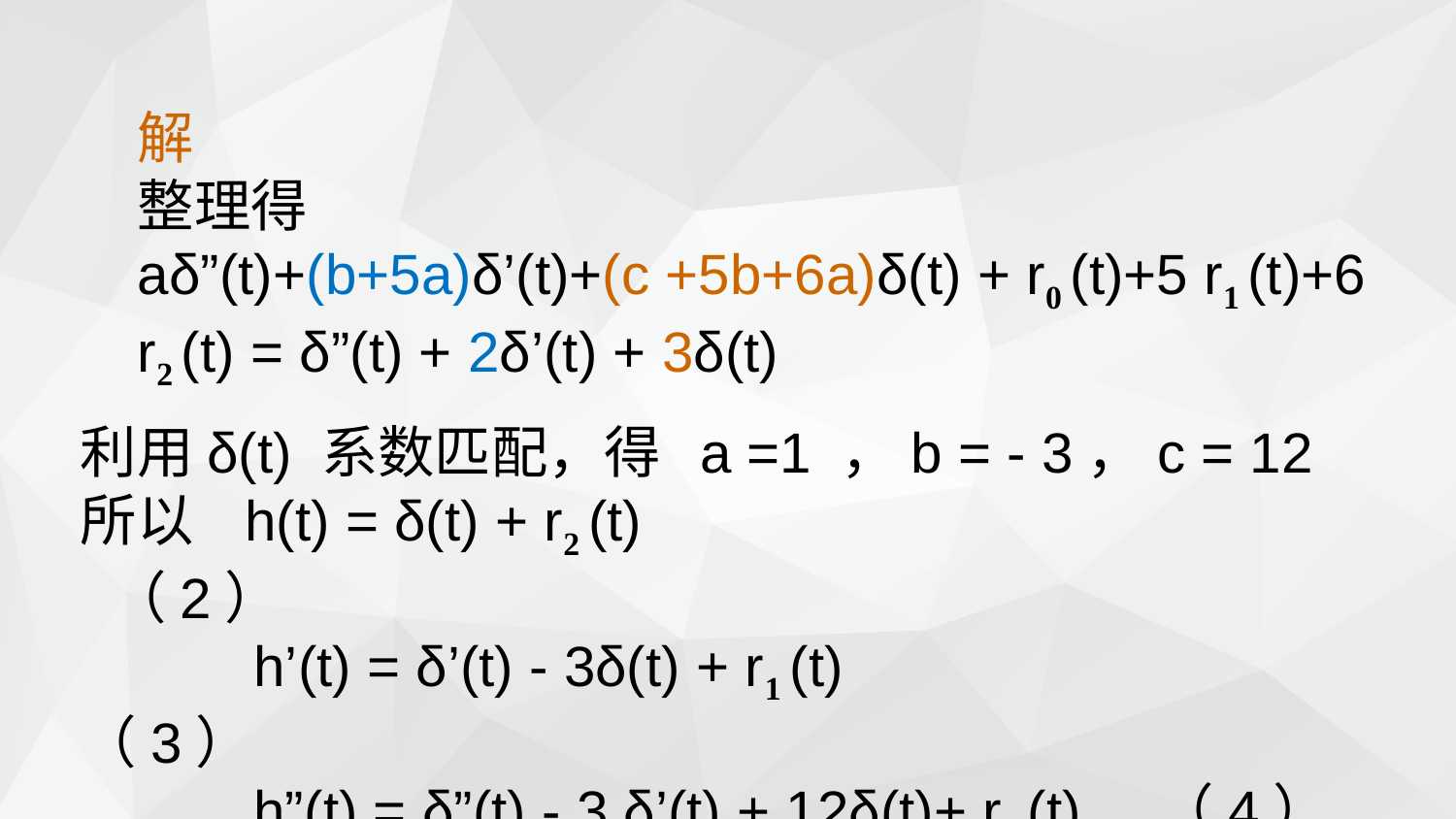

解
整理得
aδ”(t)+(b+5a)δ’(t)+(c +5b+6a)δ(t) + r0 (t)+5 r1 (t)+6 r2 (t) = δ”(t) + 2δ’(t) + 3δ(t)
利用δ(t) 系数匹配，得  a =1 ，b = - 3，c = 12
所以   h(t) = δ(t) + r2 (t)                                                  （2）
           h’(t) = δ’(t) - 3δ(t) + r1 (t)                           （3）
           h”(t) = δ”(t) - 3 δ’(t) + 12δ(t)+ r0 (t)    （4）